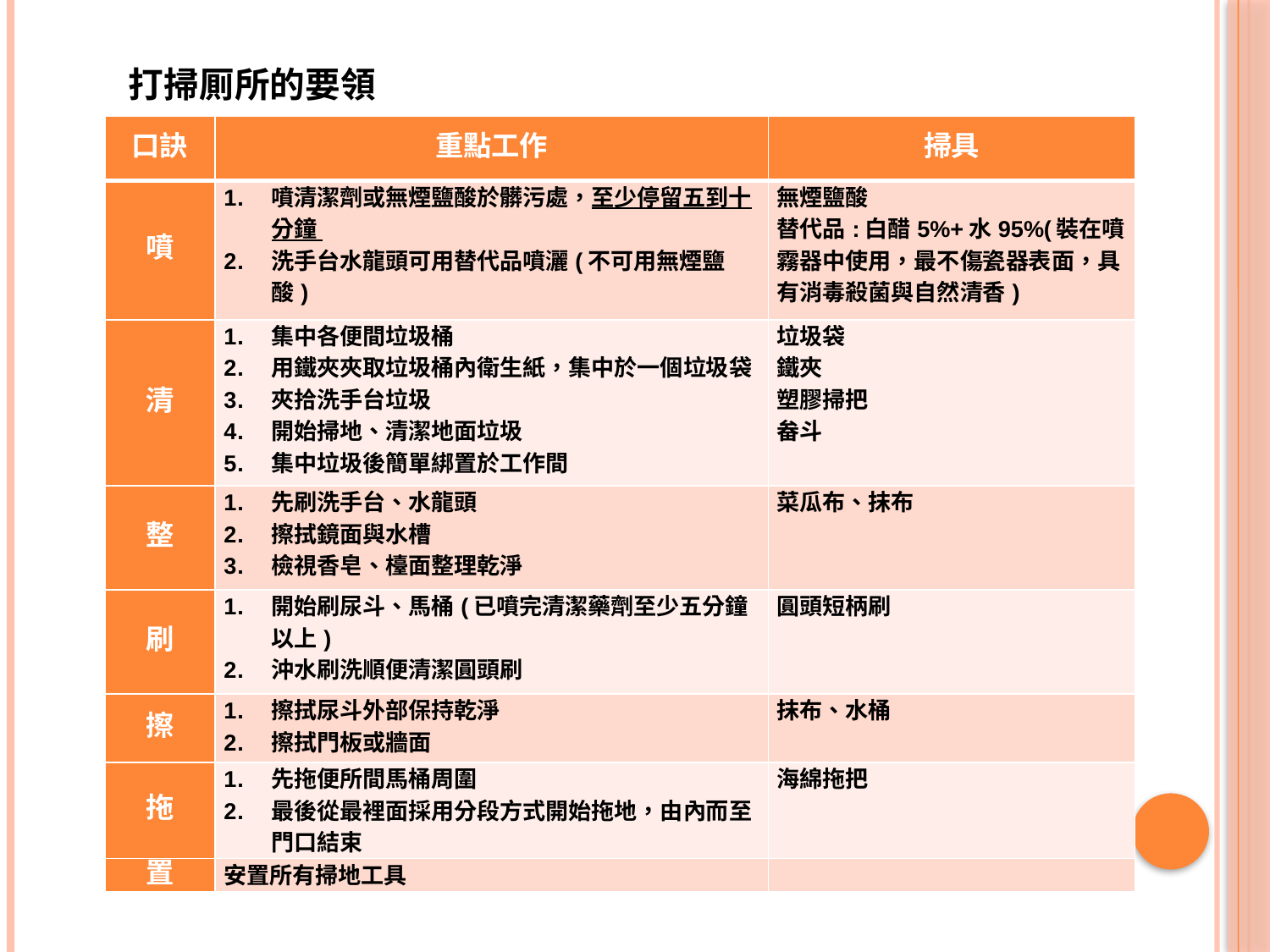

打掃厠所的要領
| 口訣 | 重點工作 | 掃具 |
| --- | --- | --- |
| 噴 | 噴清潔劑或無煙鹽酸於髒污處，至少停留五到十分鐘 洗手台水龍頭可用替代品噴灑(不可用無煙鹽酸) | 無煙鹽酸 替代品:白醋5%+水95%(裝在噴霧器中使用，最不傷瓷器表面，具有消毒殺菌與自然清香) |
| 清 | 集中各便間垃圾桶 用鐵夾夾取垃圾桶內衛生紙，集中於一個垃圾袋 夾拾洗手台垃圾 開始掃地、清潔地面垃圾 集中垃圾後簡單綁置於工作間 | 垃圾袋 鐵夾 塑膠掃把 畚斗 |
| 整 | 先刷洗手台、水龍頭 擦拭鏡面與水槽 檢視香皂、檯面整理乾淨 | 菜瓜布、抹布 |
| 刷 | 開始刷尿斗、馬桶(已噴完清潔藥劑至少五分鐘以上) 沖水刷洗順便清潔圓頭刷 | 圓頭短柄刷 |
| 擦 | 擦拭尿斗外部保持乾淨 擦拭門板或牆面 | 抹布、水桶 |
| 拖 | 先拖便所間馬桶周圍 最後從最裡面採用分段方式開始拖地，由內而至門口結束 | 海綿拖把 |
| 置 | 安置所有掃地工具 |  |